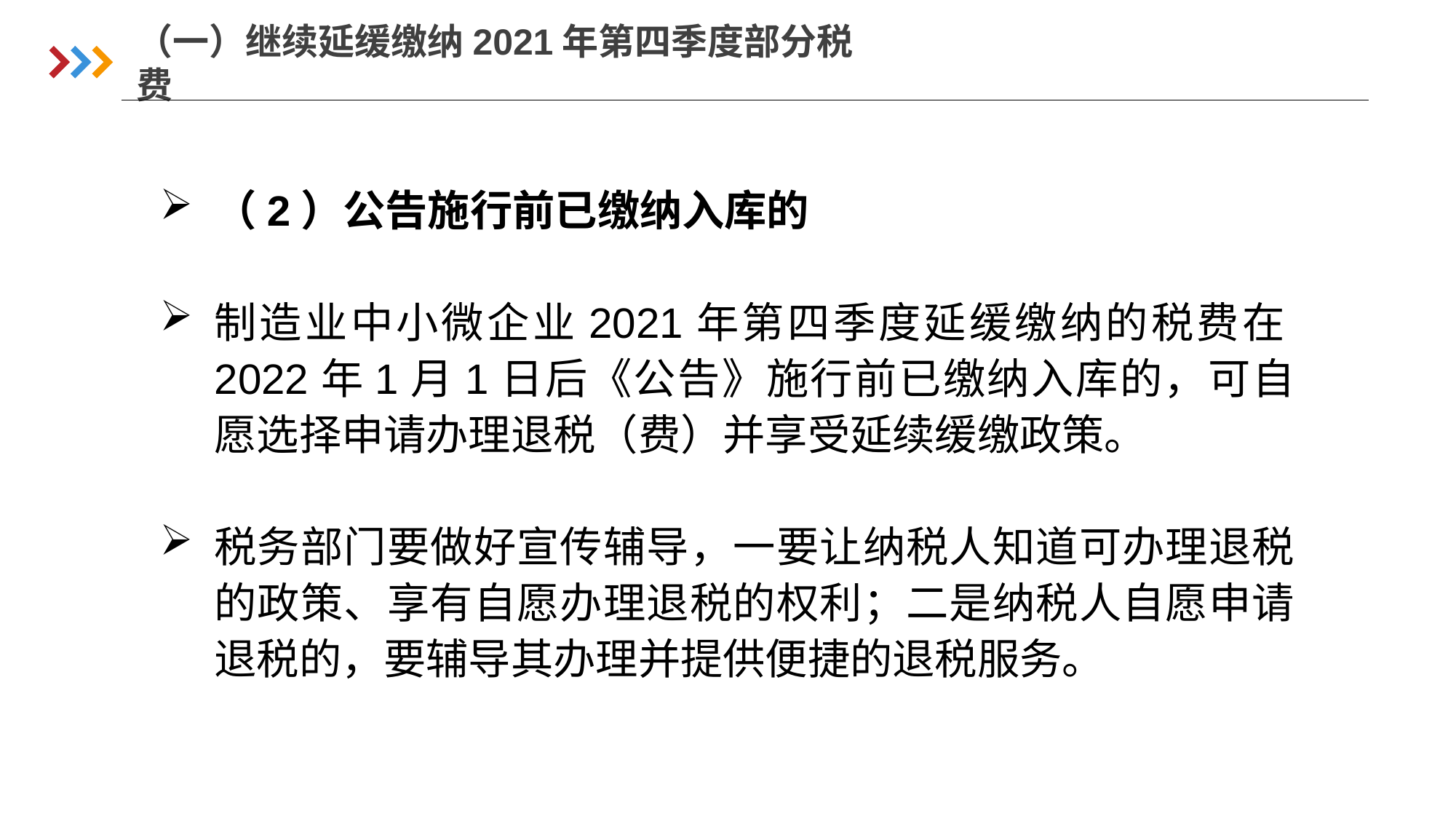

（一）继续延缓缴纳2021年第四季度部分税费

（2）公告施行前已缴纳入库的

制造业中小微企业2021年第四季度延缓缴纳的税费在2022年1月1日后《公告》施行前已缴纳入库的，可自愿选择申请办理退税（费）并享受延续缓缴政策。

税务部门要做好宣传辅导，一要让纳税人知道可办理退税的政策、享有自愿办理退税的权利；二是纳税人自愿申请退税的，要辅导其办理并提供便捷的退税服务。